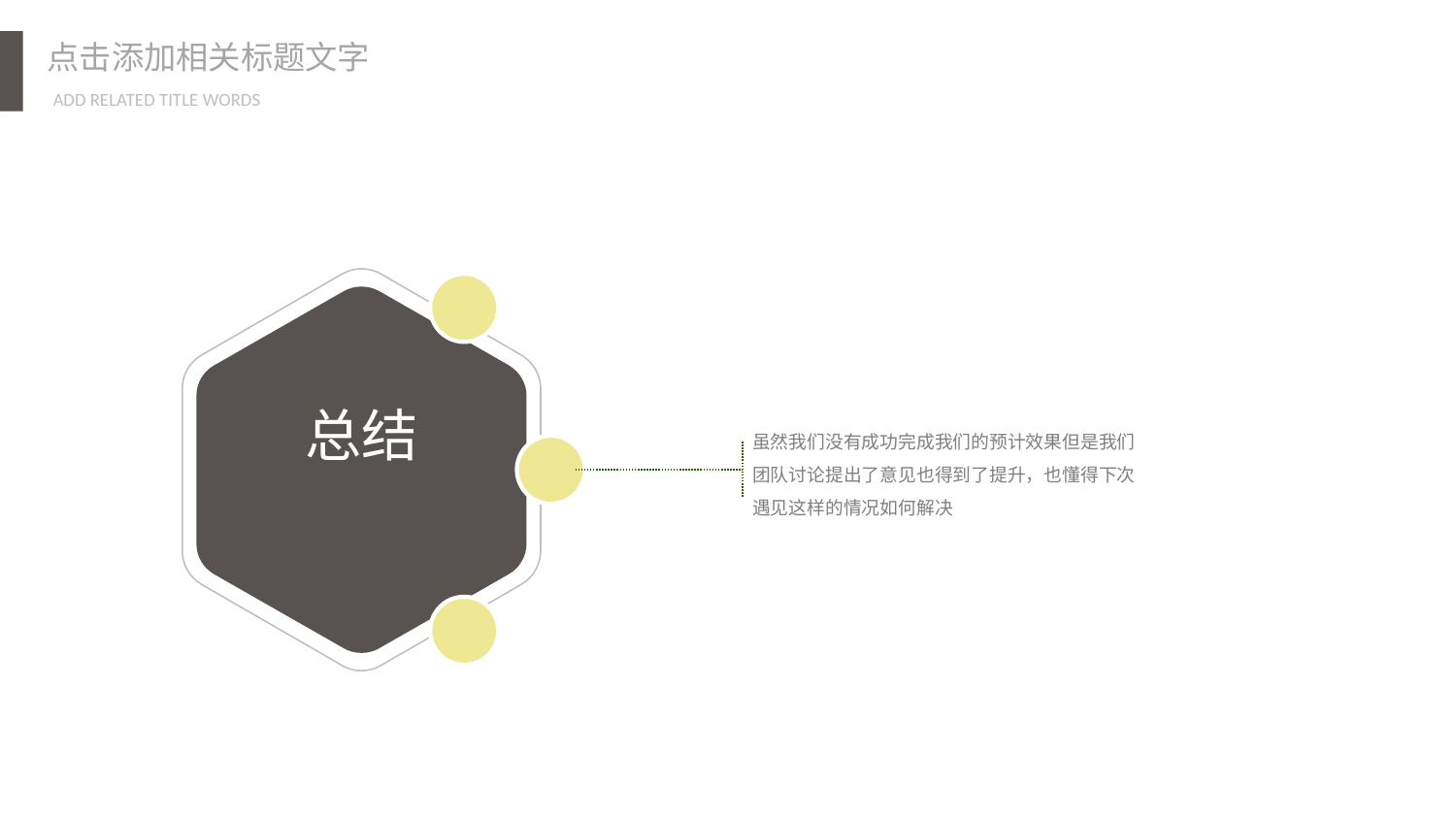

总结
虽然我们没有成功完成我们的预计效果但是我们
团队讨论提出了意见也得到了提升，也懂得下次
遇见这样的情况如何解决